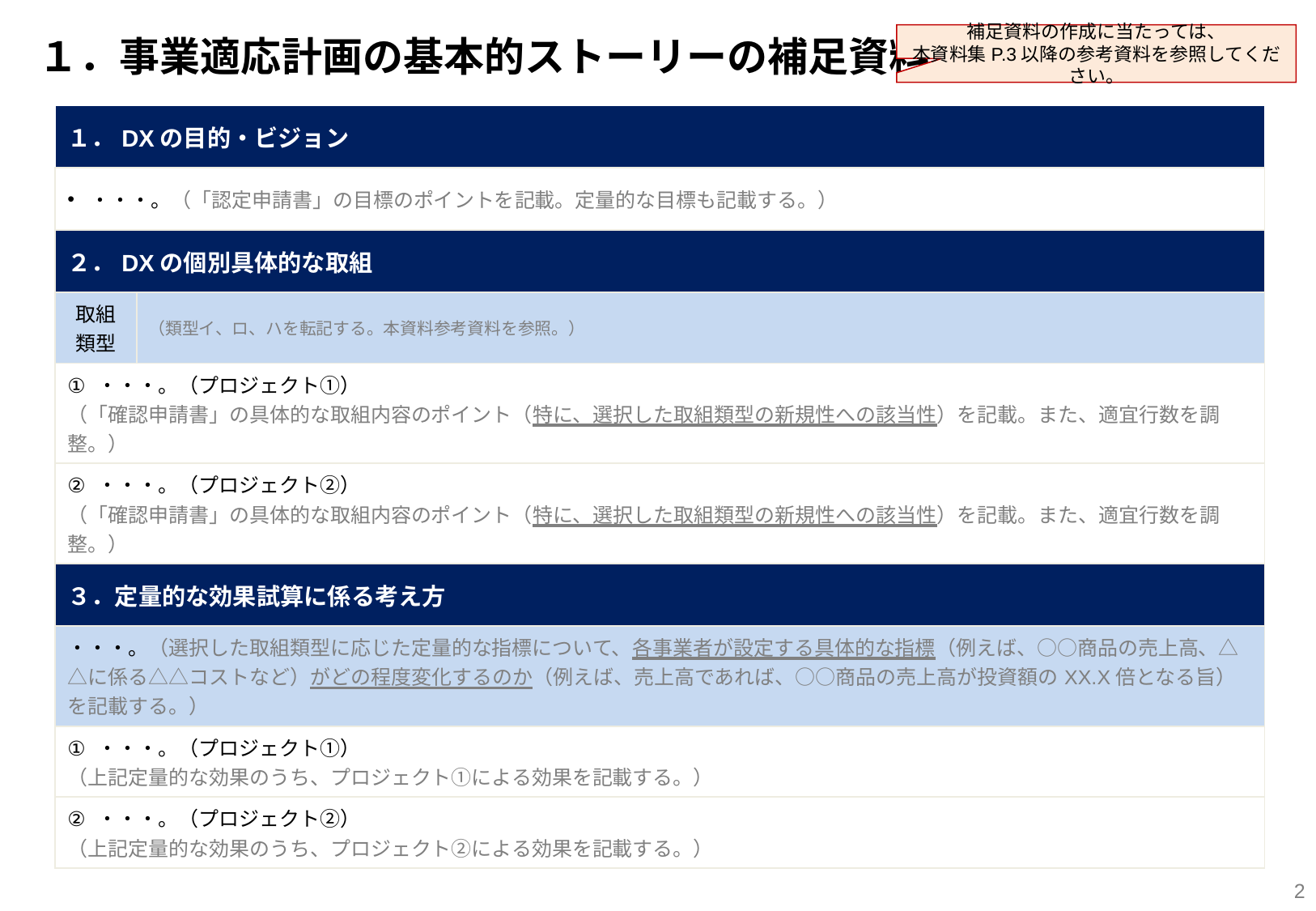

補足資料の作成に当たっては、
本資料集P.3以降の参考資料を参照してください。
# １．事業適応計画の基本的ストーリーの補足資料
| １．DXの目的・ビジョン |  |
| --- | --- |
| ・・・。（「認定申請書」の目標のポイントを記載。定量的な目標も記載する。） |  |
| ２．DXの個別具体的な取組 |  |
| 取組類型 | （類型イ、ロ、ハを転記する。本資料参考資料を参照。） |
| ・・・。（プロジェクト①） （「確認申請書」の具体的な取組内容のポイント（特に、選択した取組類型の新規性への該当性）を記載。また、適宜行数を調整。） |  |
| ・・・。（プロジェクト②） （「確認申請書」の具体的な取組内容のポイント（特に、選択した取組類型の新規性への該当性）を記載。また、適宜行数を調整。） |  |
| ３．定量的な効果試算に係る考え方 |  |
| ・・・。（選択した取組類型に応じた定量的な指標について、各事業者が設定する具体的な指標（例えば、○○商品の売上高、△△に係る△△コストなど）がどの程度変化するのか（例えば、売上高であれば、○○商品の売上高が投資額のXX.X倍となる旨）を記載する。） |  |
| ・・・。（プロジェクト①） （上記定量的な効果のうち、プロジェクト①による効果を記載する。） |  |
| ・・・。（プロジェクト②） （上記定量的な効果のうち、プロジェクト②による効果を記載する。） |  |